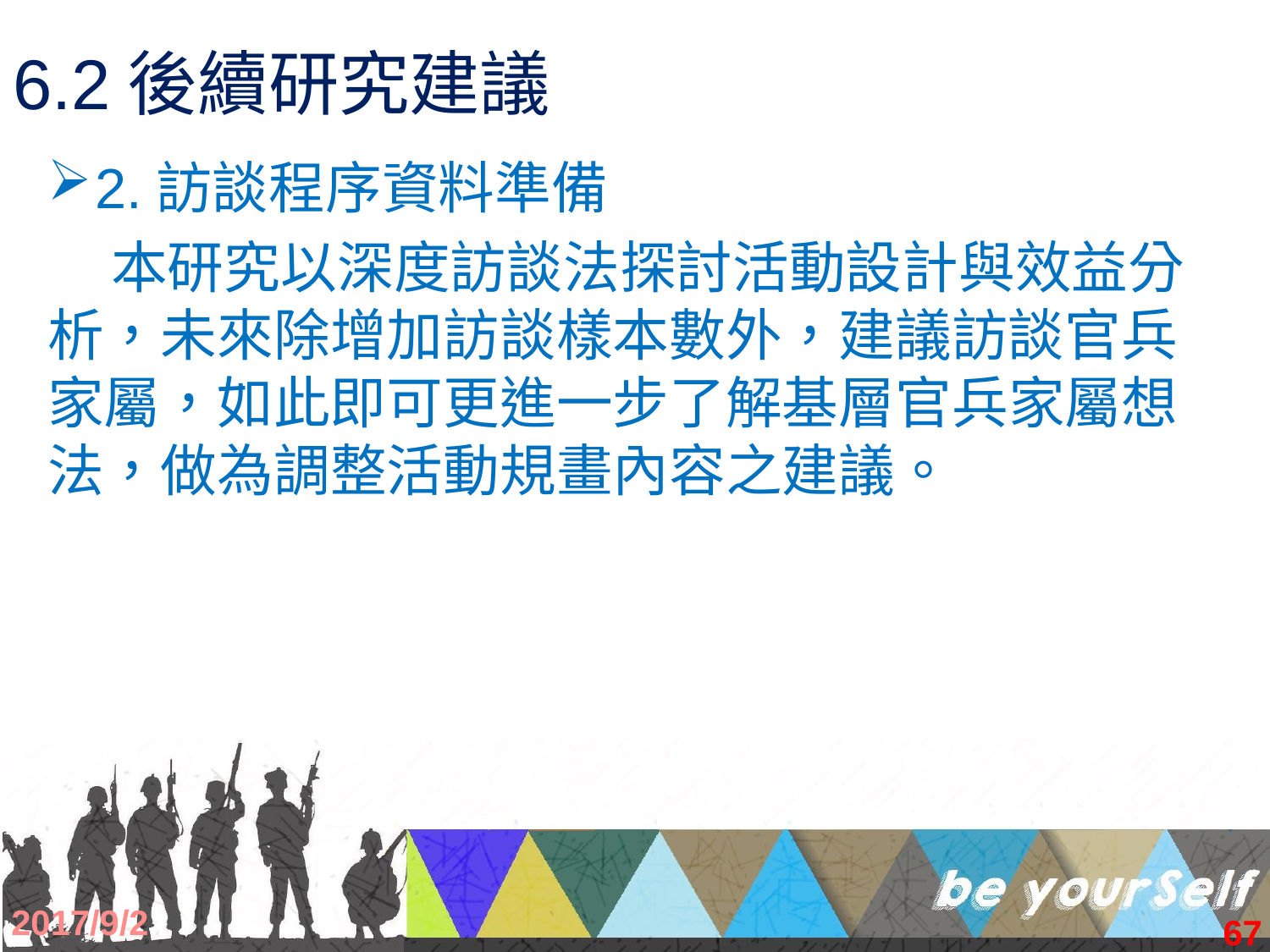

# 6.2後續研究建議
2.訪談程序資料準備
本研究以深度訪談法探討活動設計與效益分析，未來除增加訪談樣本數外，建議訪談官兵家屬，如此即可更進一步了解基層官兵家屬想法，做為調整活動規畫內容之建議。

2017/9/2
67